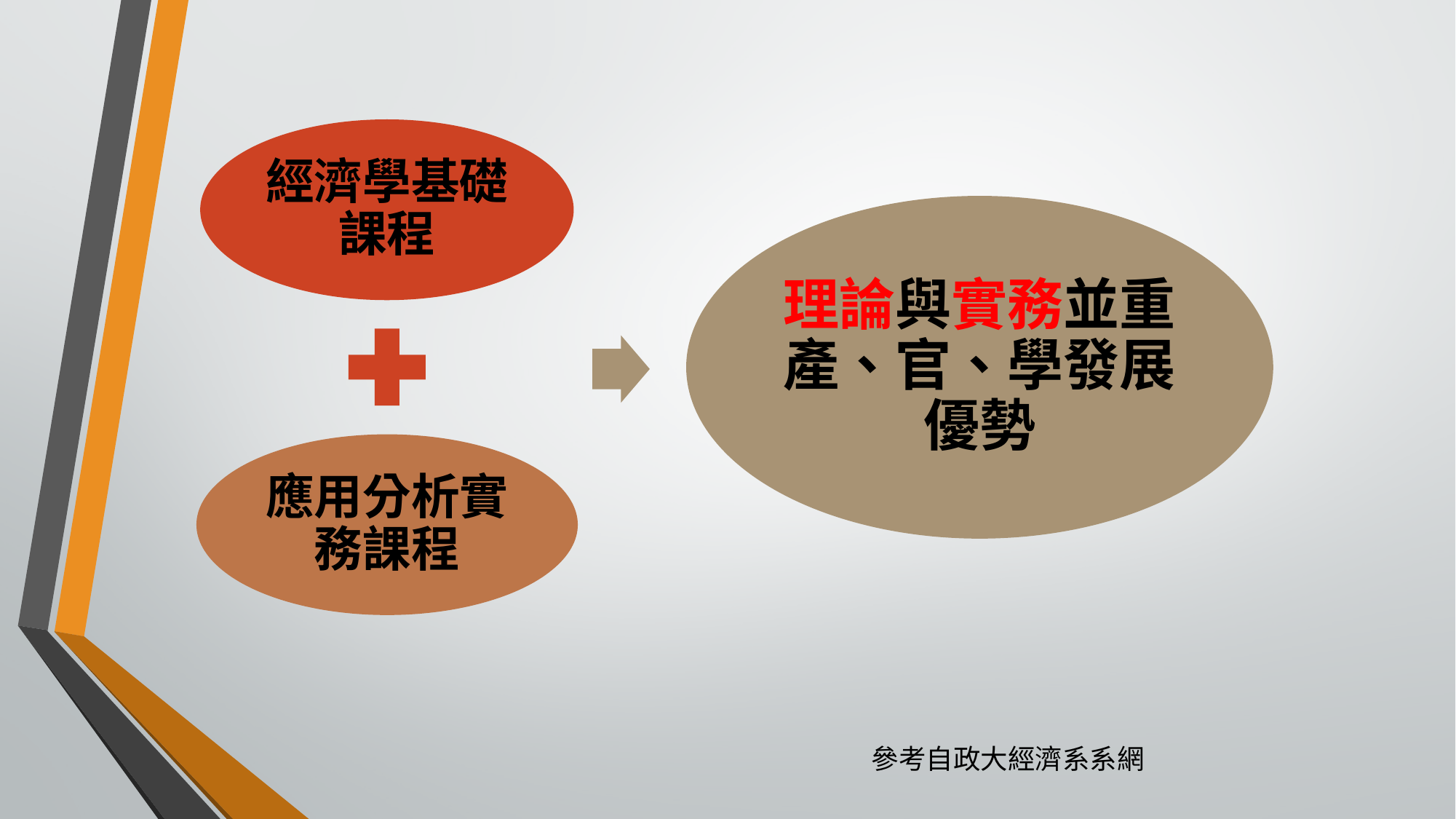

經濟學基礎課程

應用分析實務課程

理論與實務並重
產、官、學發展優勢
參考自政大經濟系系網